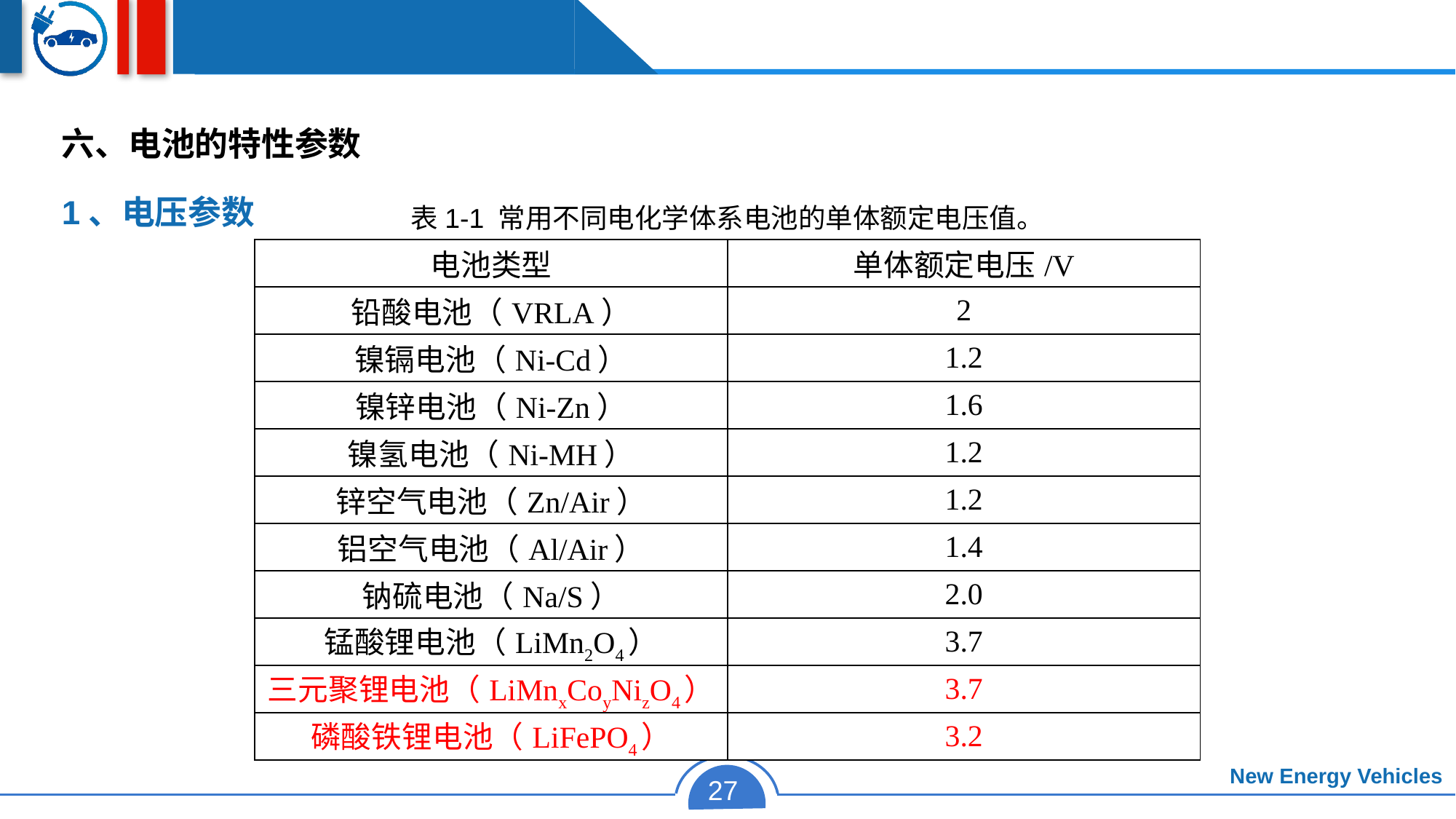

六、电池的特性参数
1、电压参数
表1-1 常用不同电化学体系电池的单体额定电压值。
| 电池类型 | 单体额定电压/V |
| --- | --- |
| 铅酸电池（VRLA） | 2 |
| 镍镉电池（Ni-Cd） | 1.2 |
| 镍锌电池（Ni-Zn） | 1.6 |
| 镍氢电池（Ni-MH） | 1.2 |
| 锌空气电池（Zn/Air） | 1.2 |
| 铝空气电池（Al/Air） | 1.4 |
| 钠硫电池（Na/S） | 2.0 |
| 锰酸锂电池（LiMn2O4） | 3.7 |
| 三元聚锂电池（LiMnxCoyNizO4） | 3.7 |
| 磷酸铁锂电池（LiFePO4） | 3.2 |